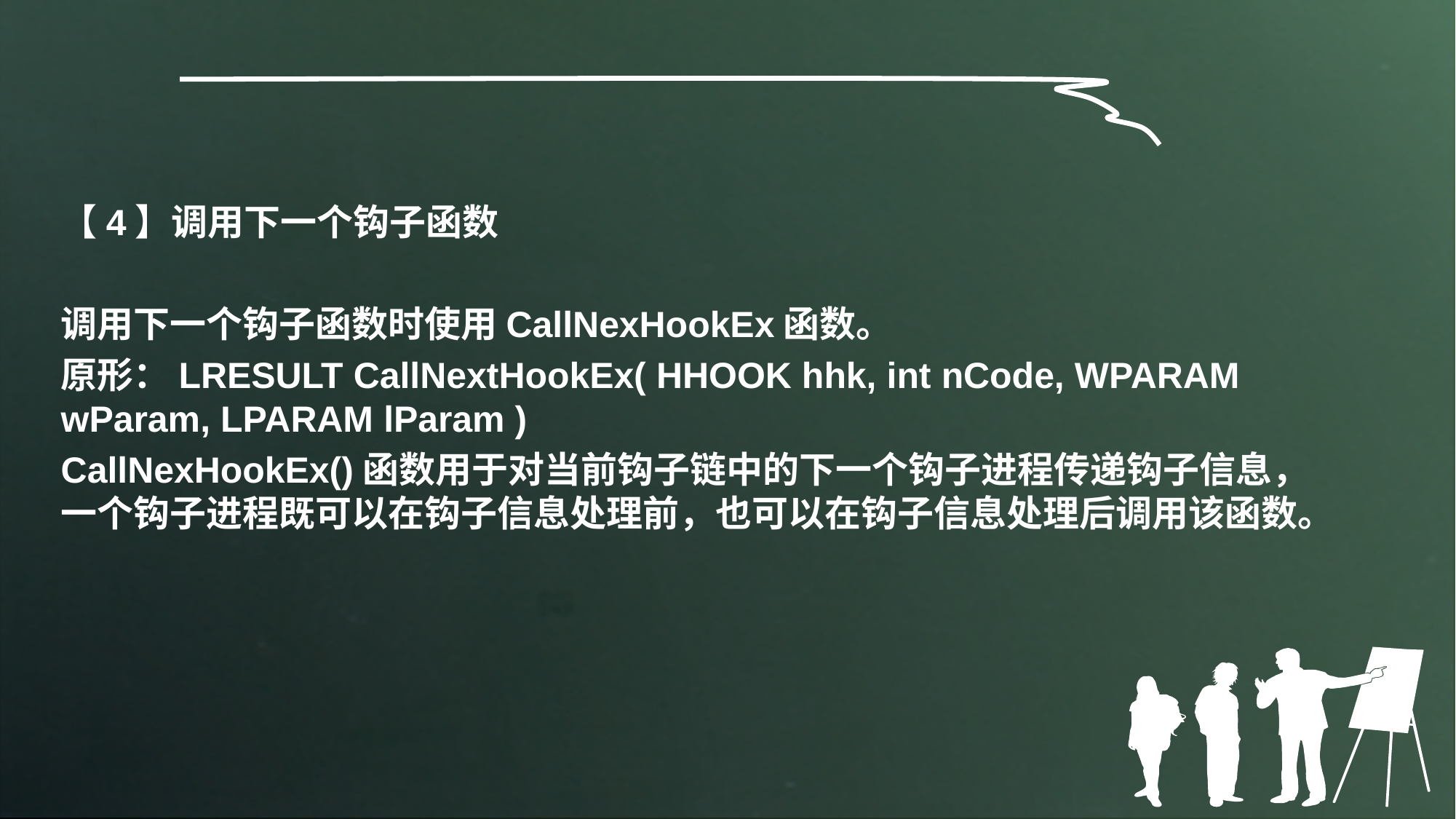

【4】调用下一个钩子函数

调用下一个钩子函数时使用CallNexHookEx函数。
原形：LRESULT CallNextHookEx( HHOOK hhk, int nCode, WPARAM wParam, LPARAM lParam )
CallNexHookEx()函数用于对当前钩子链中的下一个钩子进程传递钩子信息，一个钩子进程既可以在钩子信息处理前，也可以在钩子信息处理后调用该函数。